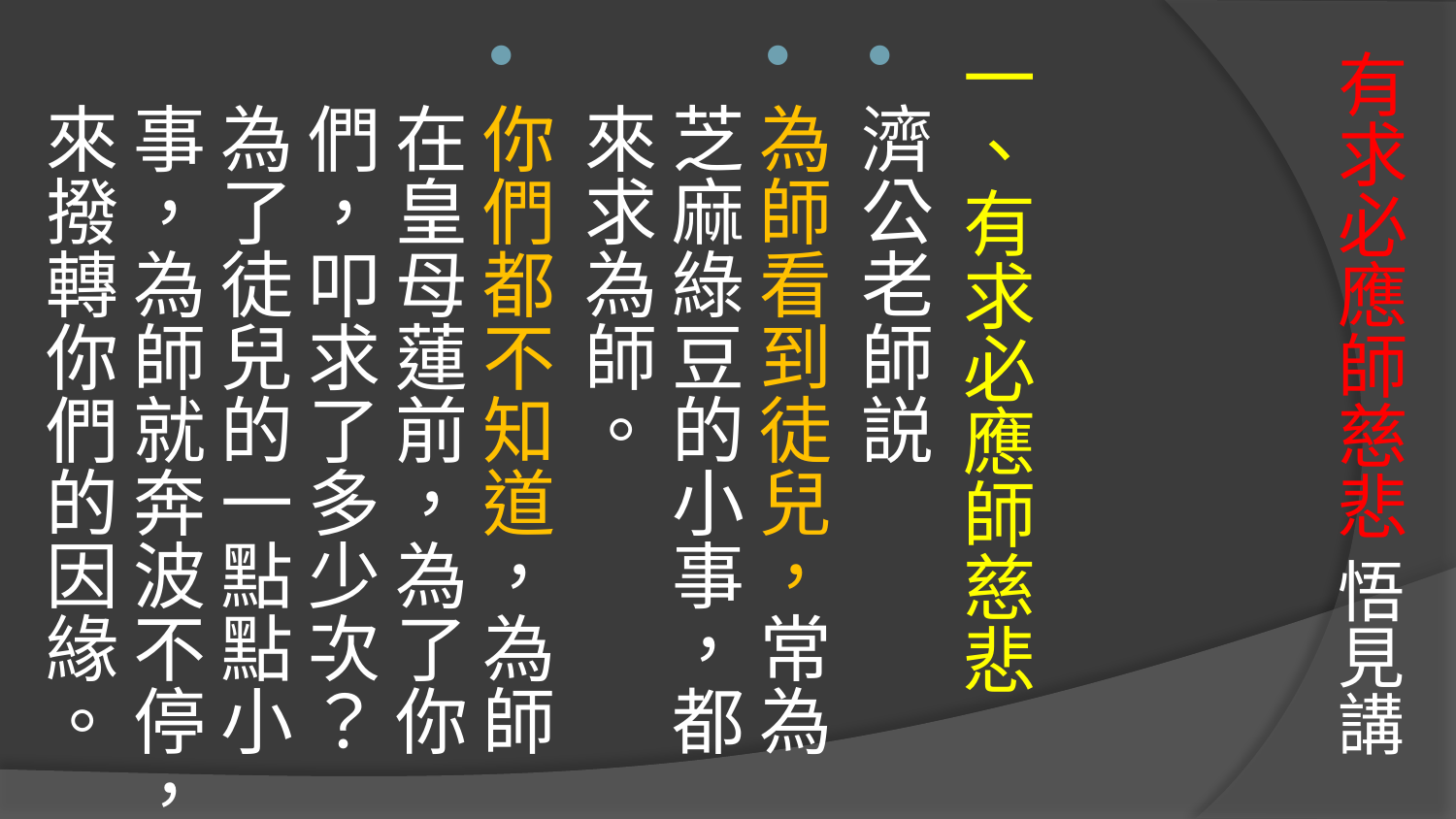

# 有求必應師慈悲 悟見講
一、有求必應師慈悲
濟公老師説
為師看到徒兒，常為芝麻綠豆的小事，都來求為師。
你們都不知道，為師在皇母蓮前，為了你們，叩求了多少次？為了徒兒的一點點小事，為師就奔波不停，來撥轉你們的因緣。